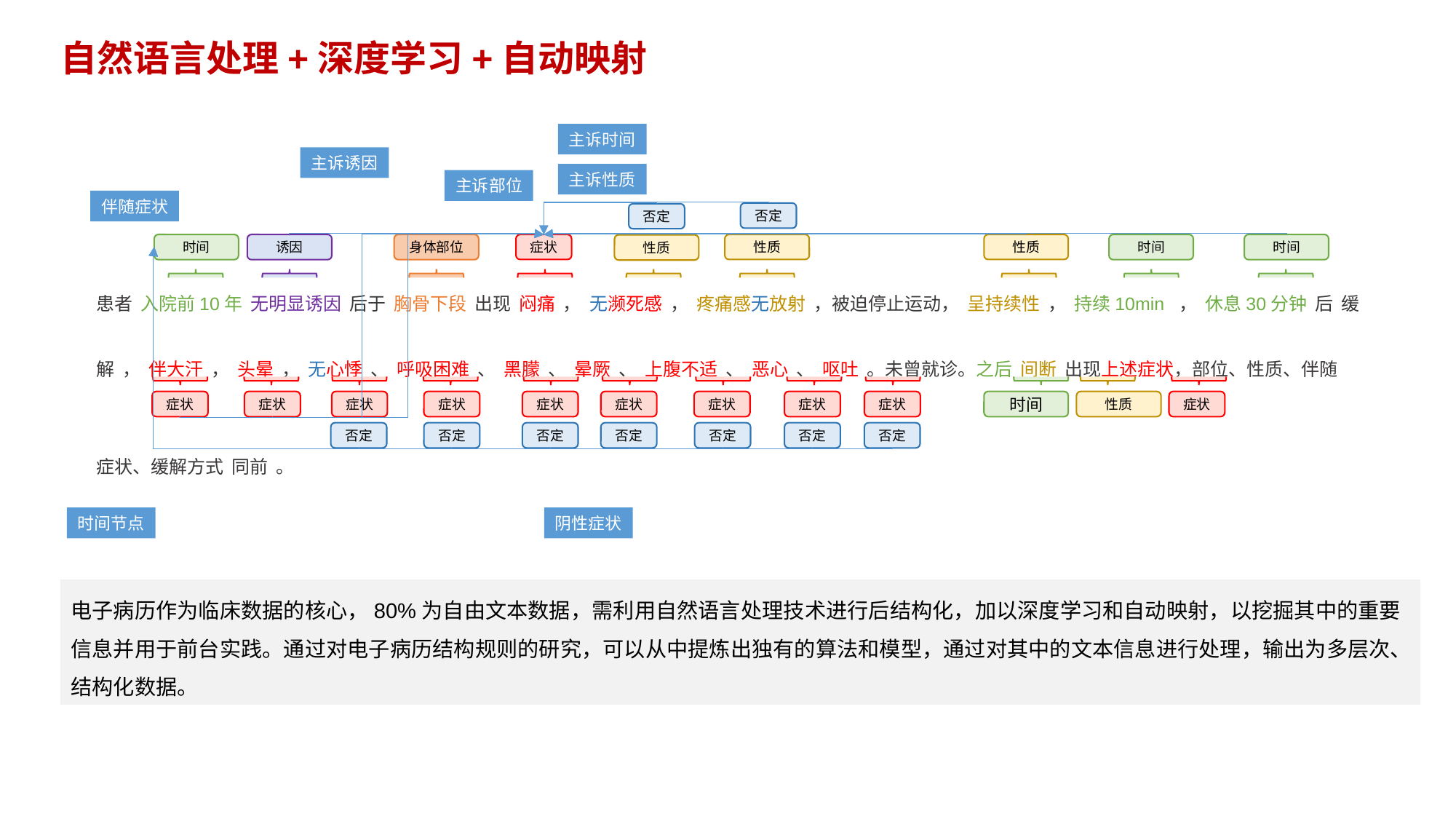

自然语言处理+深度学习+自动映射
主诉时间
主诉诱因
主诉性质
主诉部位
伴随症状
否定
否定
时间
诱因
身体部位
症状
性质
性质
时间
时间
性质

患者  入院前10年  无明显诱因  后于  胸骨下段  出现  闷痛  ，  无濒死感  ，  疼痛感无放射  ，被迫停止运动，  呈持续性  ，  持续10min  ，  休息30分钟  后  缓

解  ，  伴大汗  ，  头晕  ，  无心悸  、  呼吸困难  、  黑朦  、  晕厥  、  上腹不适  、  恶心  、  呕吐  。未曾就诊。之后  间断  出现上述症状，部位、性质、伴随

症状、缓解方式  同前  。

症状
症状
症状
症状
症状
症状
症状
症状
症状
时间
性质
症状
否定
否定
否定
否定
否定
否定
否定
时间节点
阴性症状
电子病历作为临床数据的核心，80%为自由文本数据，需利用自然语言处理技术进行后结构化，加以深度学习和自动映射，以挖掘其中的重要信息并用于前台实践。通过对电子病历结构规则的研究，可以从中提炼出独有的算法和模型，通过对其中的文本信息进行处理，输出为多层次、结构化数据。
23